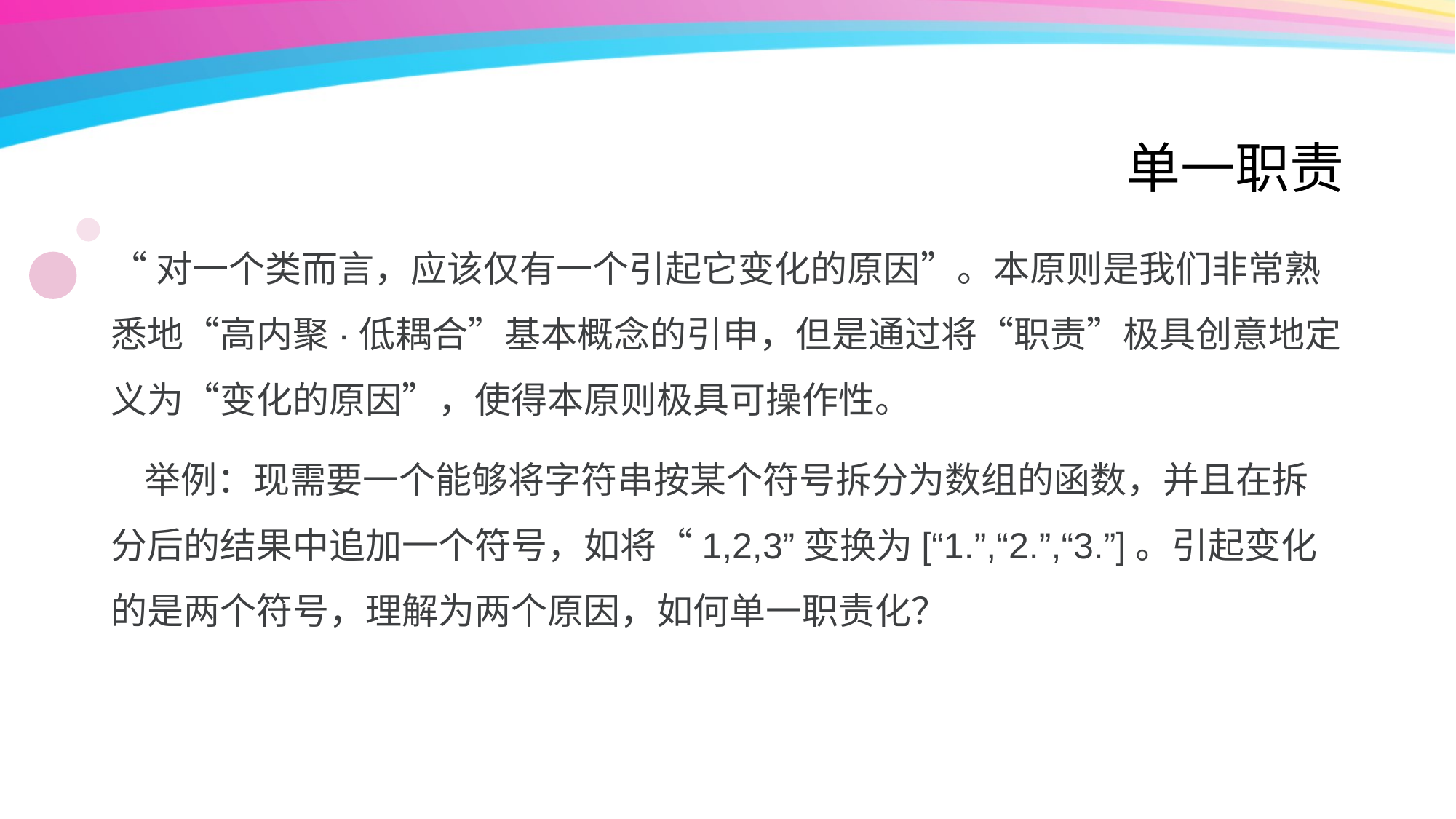

# 单一职责

“对一个类而言，应该仅有一个引起它变化的原因”。本原则是我们非常熟悉地“高内聚·低耦合”基本概念的引申，但是通过将“职责”极具创意地定义为“变化的原因”，使得本原则极具可操作性。
   举例：现需要一个能够将字符串按某个符号拆分为数组的函数，并且在拆分后的结果中追加一个符号，如将“1,2,3”变换为[“1.”,“2.”,“3.”]。引起变化的是两个符号，理解为两个原因，如何单一职责化？